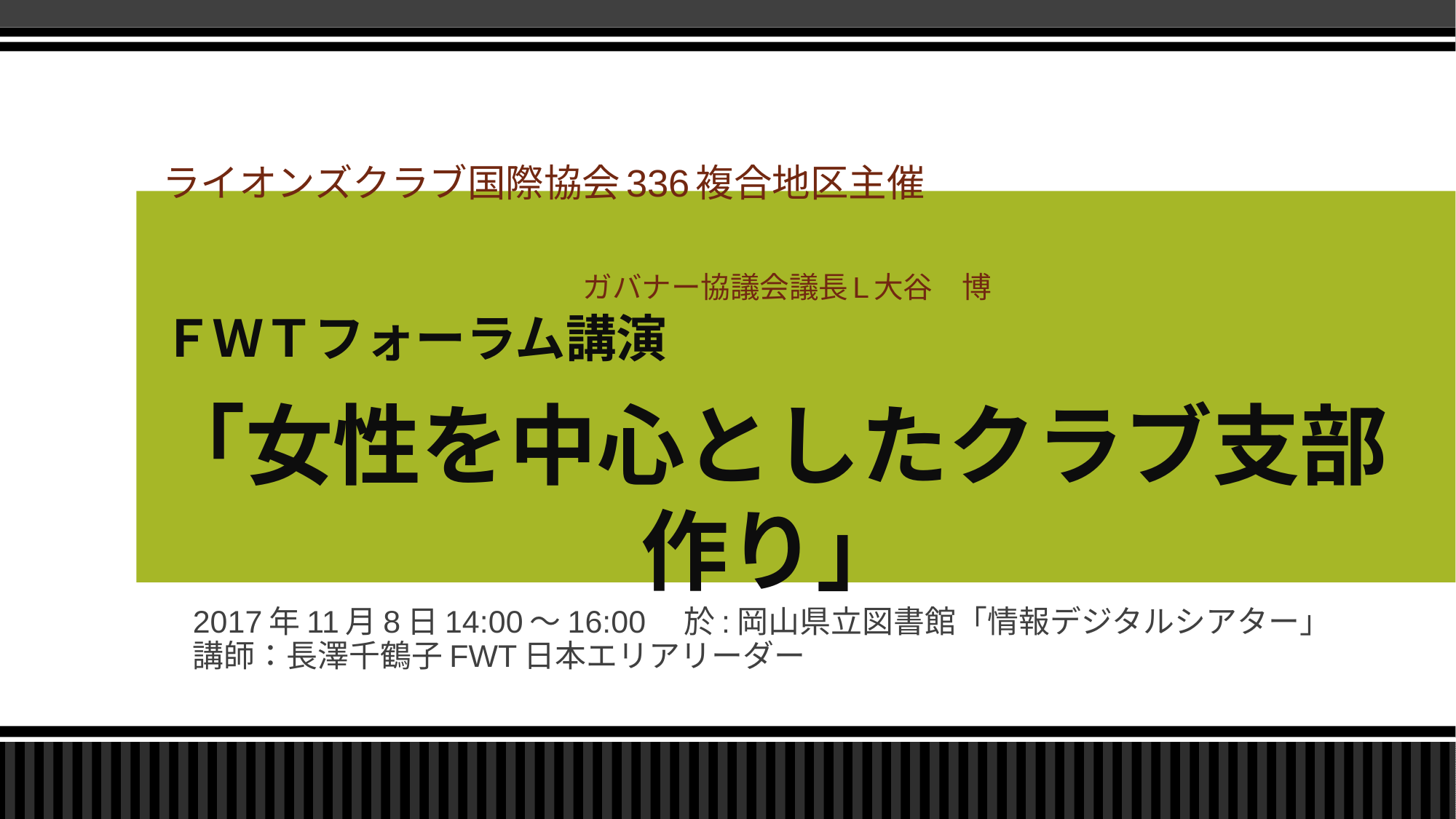

# ライオンズクラブ国際協会336複合地区主催　　　　　　　　　　　　　　　　 　　　　　　　　　　ガバナー協議会議長L大谷　博 ＦＷＴフォーラム講演
「女性を中心としたクラブ支部作り」
2017年11月8日14:00～16:00　於:岡山県立図書館「情報デジタルシアター」
講師：長澤千鶴子FWT日本エリアリーダー